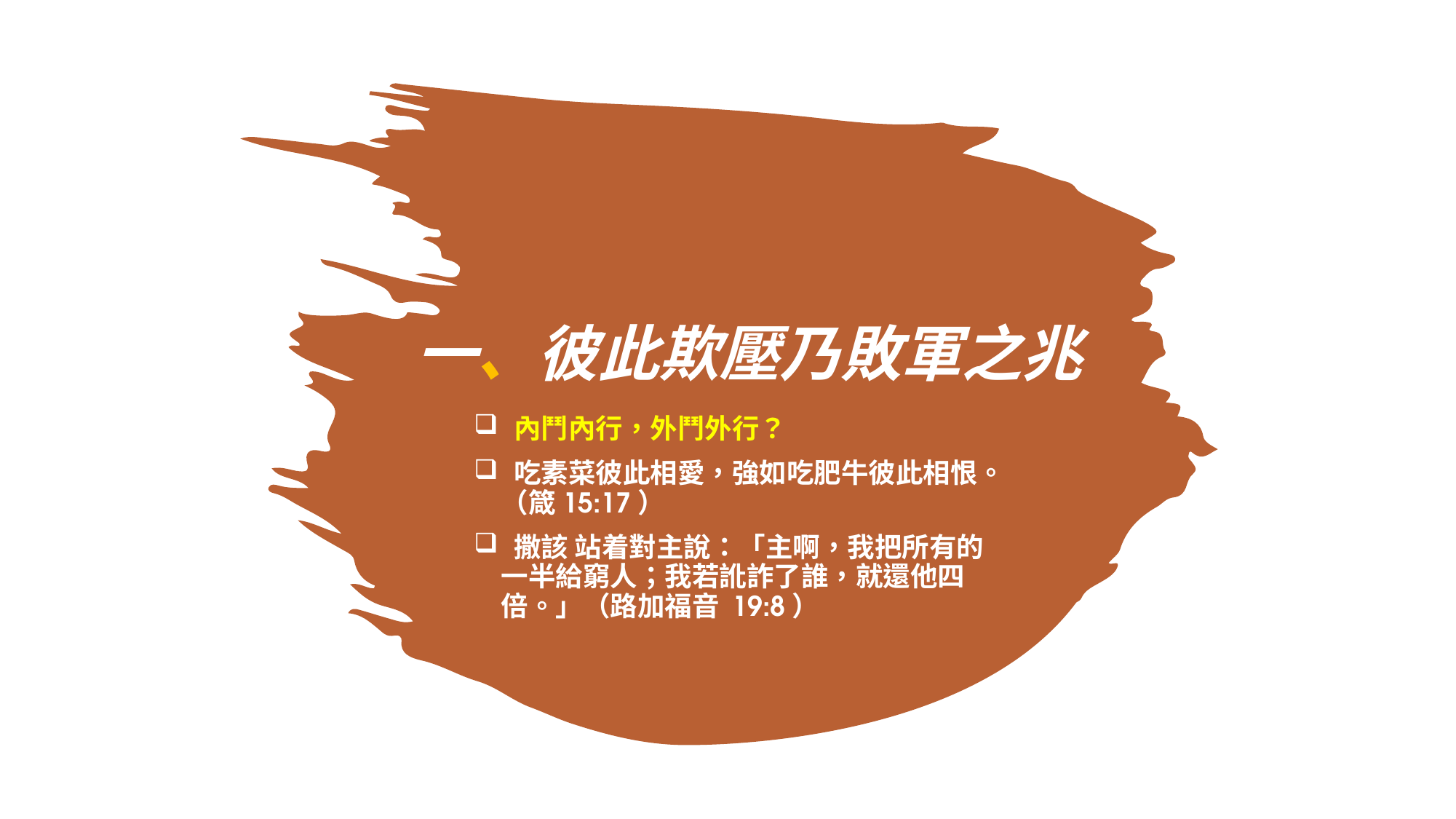

# 一、彼此欺壓乃敗軍之兆
 內鬥內行，外鬥外行？
 吃素菜彼此相愛，強如吃肥牛彼此相恨。（箴15:17）
 撒該 站着對主說：「主啊，我把所有的一半給窮人；我若訛詐了誰，就還他四倍。」（路加福音‬ ‭19:8‬）